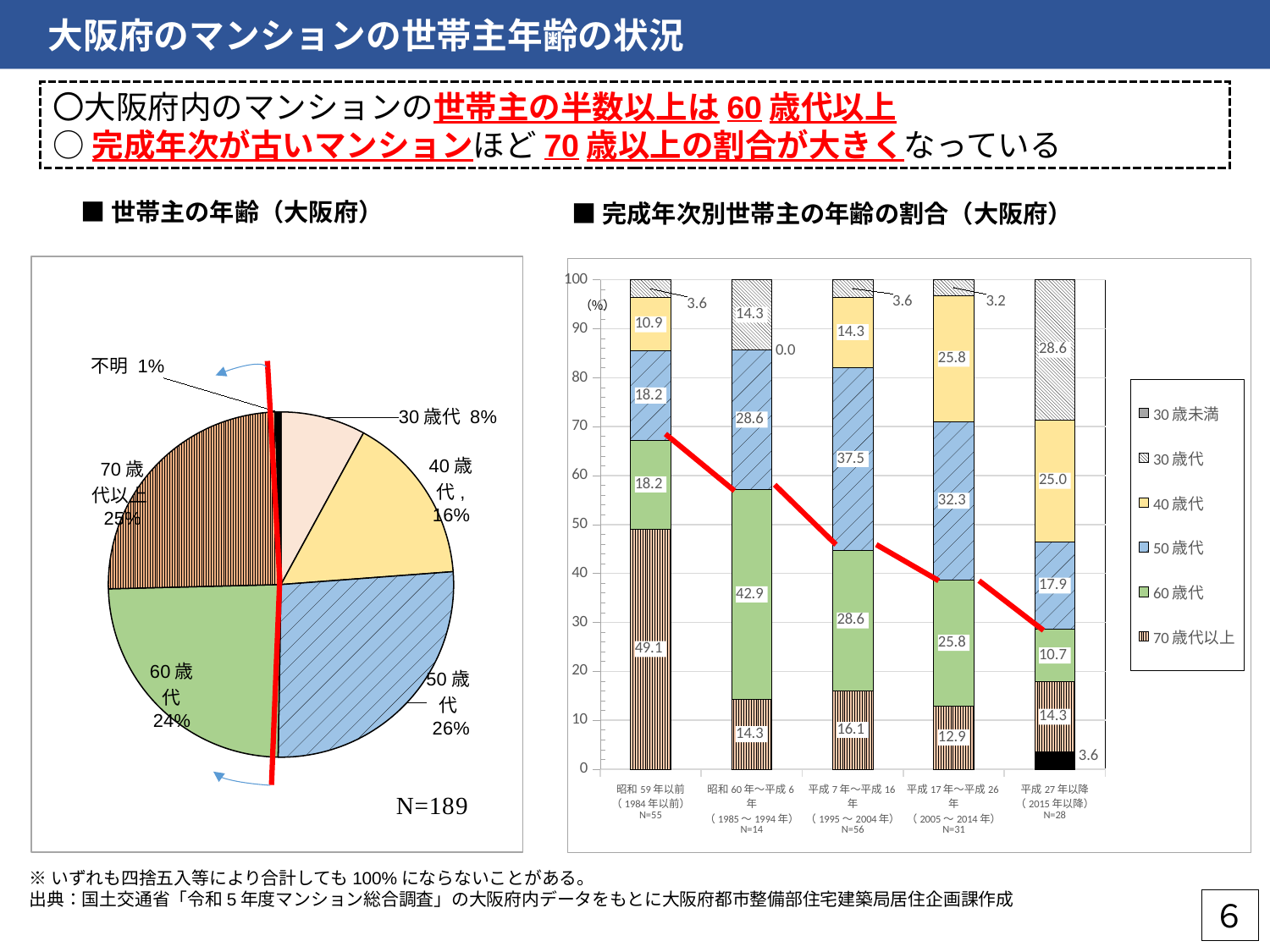

大阪府のマンションの世帯主年齢の状況
〇大阪府内のマンションの世帯主の半数以上は60歳代以上
○完成年次が古いマンションほど70歳以上の割合が大きくなっている

■世帯主の年齢（大阪府）
■完成年次別世帯主の年齢の割合（大阪府）

### Chart

| Category |  |
|---|---|
| 30歳未満 | 0.0 |
| 30歳代 | 15.0 |
| 40歳代 | 30.0 |
| 50歳代 | 50.0 |
| 60歳代 | 46.0 |
| 70歳代以上 | 47.0 |
| 不明 | 1.0 |

### Chart

| Category | 不明 | 70歳代以上 | 60歳代 | 50歳代 | 40歳代 | 30歳代 | 30歳未満 |
|---|---|---|---|---|---|---|---|
| 昭和59年以前
（1984年以前）
N=55 | 0.0 | 49.09090909090909 | 18.181818181818183 | 18.181818181818183 | 10.909090909090908 | 3.6363636363636362 | 0.0 |
| 昭和60年～平成6年
（1985～1994年）
N=14 | 0.0 | 14.285714285714285 | 42.857142857142854 | 28.57142857142857 | 0.0 | 14.285714285714285 | 0.0 |
| 平成7年～平成16年
（1995～2004年）
N=56 | 0.0 | 16.071428571428573 | 28.57142857142857 | 37.5 | 14.285714285714285 | 3.571428571428571 | 0.0 |
| 平成17年～平成26年
（2005～2014年）
N=31 | 0.0 | 12.903225806451612 | 25.806451612903224 | 32.25806451612903 | 25.806451612903224 | 3.225806451612903 | 0.0 |
| 平成27年以降
（2015年以降）
N=28 | 3.571428571428571 | 14.285714285714285 | 10.714285714285714 | 17.857142857142858 | 25.0 | 28.57142857142857 | 0.0 |

※いずれも四捨五入等により合計しても100%にならないことがある。
出典：国土交通省「令和5年度マンション総合調査」の大阪府内データをもとに大阪府都市整備部住宅建築局居住企画課作成
６